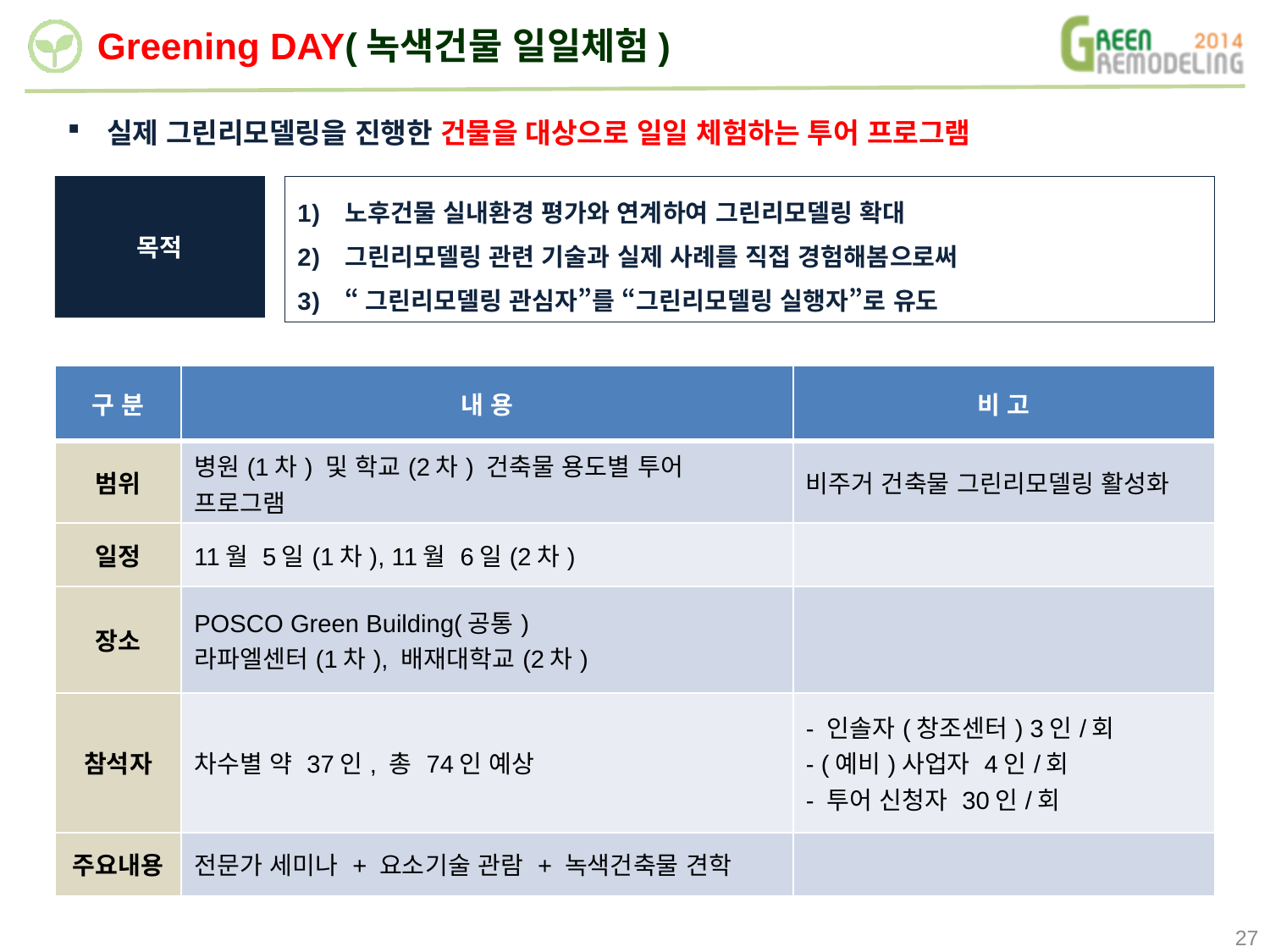

Greening DAY(녹색건물 일일체험)
실제 그린리모델링을 진행한 건물을 대상으로 일일 체험하는 투어 프로그램
목적
노후건물 실내환경 평가와 연계하여 그린리모델링 확대
그린리모델링 관련 기술과 실제 사례를 직접 경험해봄으로써
“그린리모델링 관심자”를 “그린리모델링 실행자”로 유도
| 구 분 | 내 용 | 비 고 |
| --- | --- | --- |
| 범위 | 병원(1차) 및 학교(2차) 건축물 용도별 투어 프로그램 | 비주거 건축물 그린리모델링 활성화 |
| 일정 | 11월 5일(1차), 11월 6일(2차) |  |
| 장소 | POSCO Green Building(공통) 라파엘센터(1차), 배재대학교(2차) |  |
| 참석자 | 차수별 약 37인, 총 74인 예상 | - 인솔자(창조센터) 3인/회 - (예비)사업자 4인/회 - 투어 신청자 30인/회 |
| 주요내용 | 전문가 세미나 + 요소기술 관람 + 녹색건축물 견학 |  |
27